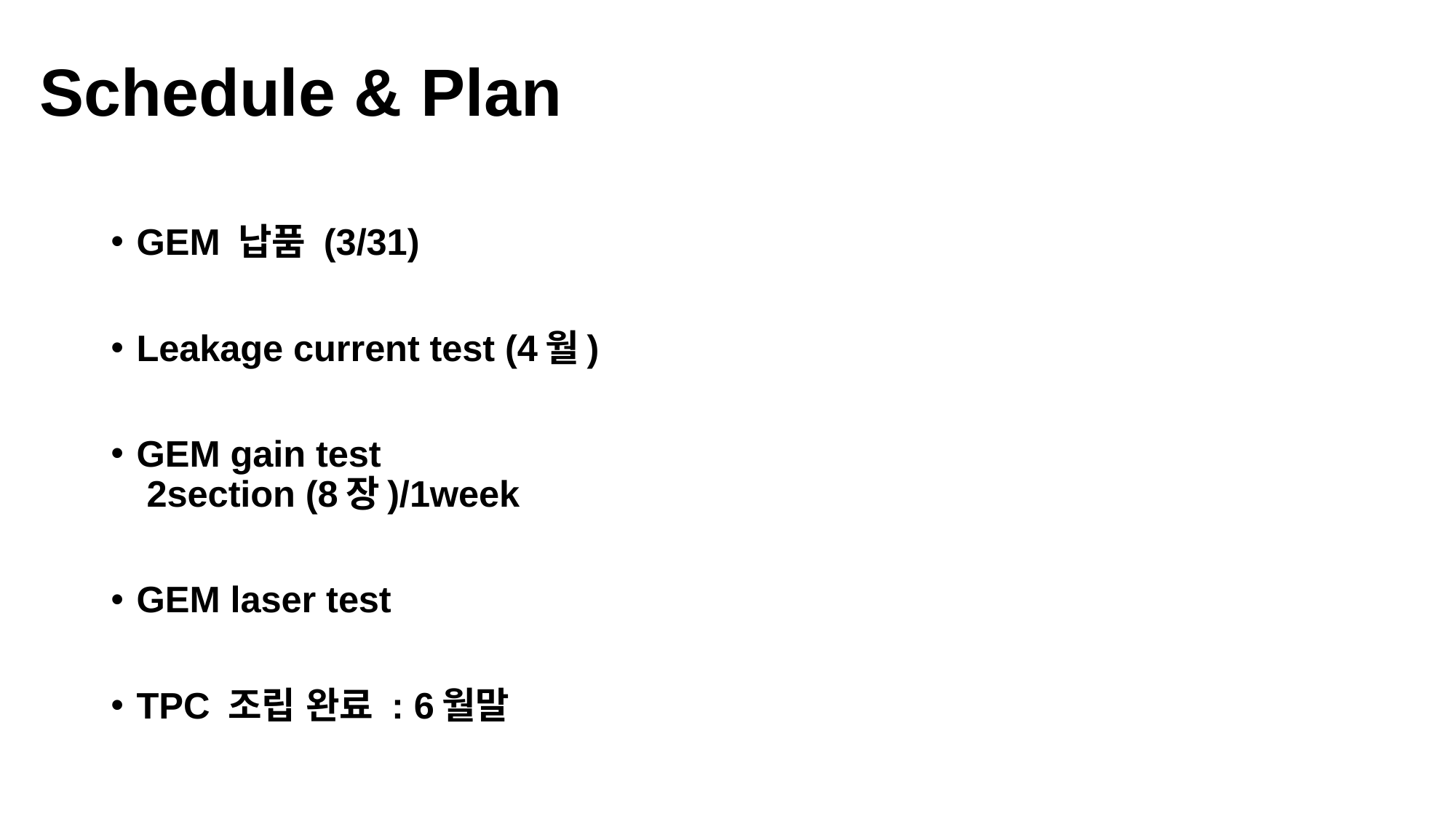

# Schedule & Plan
GEM 납품 (3/31)

Leakage current test (4월)

GEM gain test
 2section (8장)/1week

GEM laser test

TPC 조립 완료 : 6월말